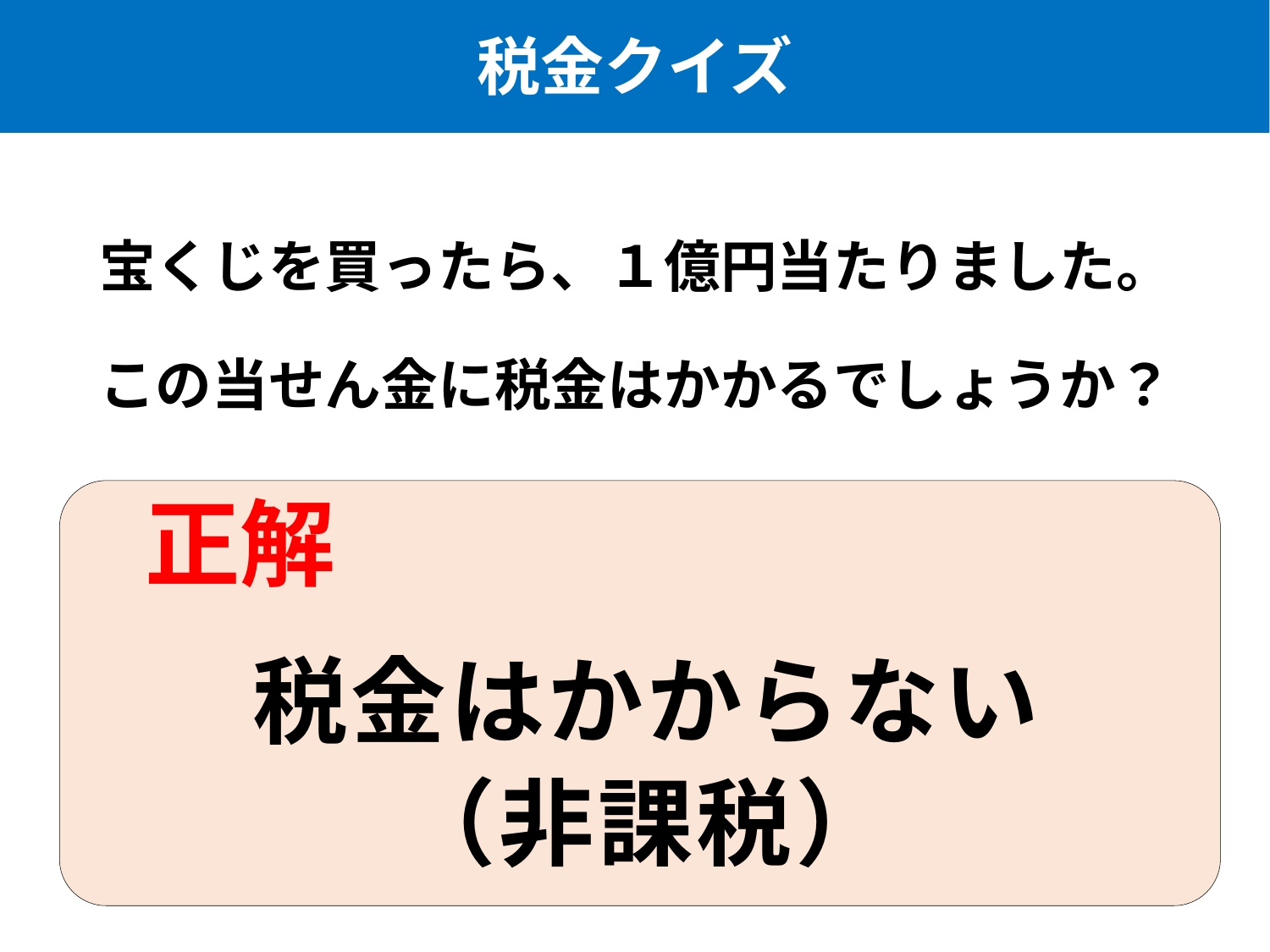

# 税金クイズ
宝くじを買ったら、１億円当たりました。
この当せん金に税金はかかるでしょうか？

正解
税金はかからない
（非課税）